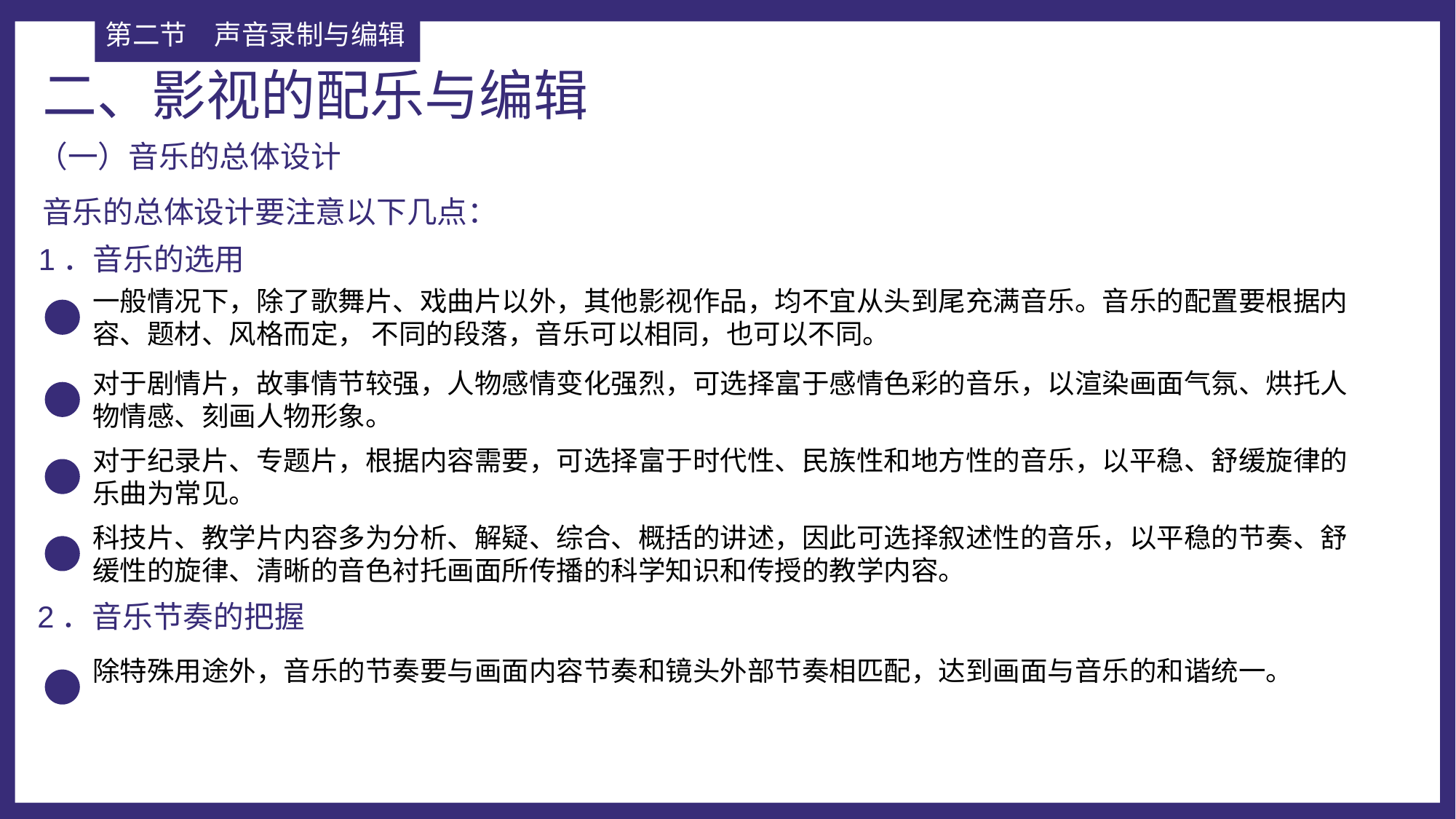

第二节	声音录制与编辑
二、影视的配乐与编辑
（一）音乐的总体设计
音乐的总体设计要注意以下几点：
1．音乐的选用
一般情况下，除了歌舞片、戏曲片以外，其他影视作品，均不宜从头到尾充满音乐。音乐的配置要根据内容、题材、风格而定， 不同的段落，音乐可以相同，也可以不同。

对于剧情片，故事情节较强，人物感情变化强烈，可选择富于感情色彩的音乐，以渲染画面气氛、烘托人物情感、刻画人物形象。

对于纪录片、专题片，根据内容需要，可选择富于时代性、民族性和地方性的音乐，以平稳、舒缓旋律的乐曲为常见。

科技片、教学片内容多为分析、解疑、综合、概括的讲述，因此可选择叙述性的音乐，以平稳的节奏、舒缓性的旋律、清晰的音色衬托画面所传播的科学知识和传授的教学内容。

2．音乐节奏的把握
除特殊用途外，音乐的节奏要与画面内容节奏和镜头外部节奏相匹配，达到画面与音乐的和谐统一。